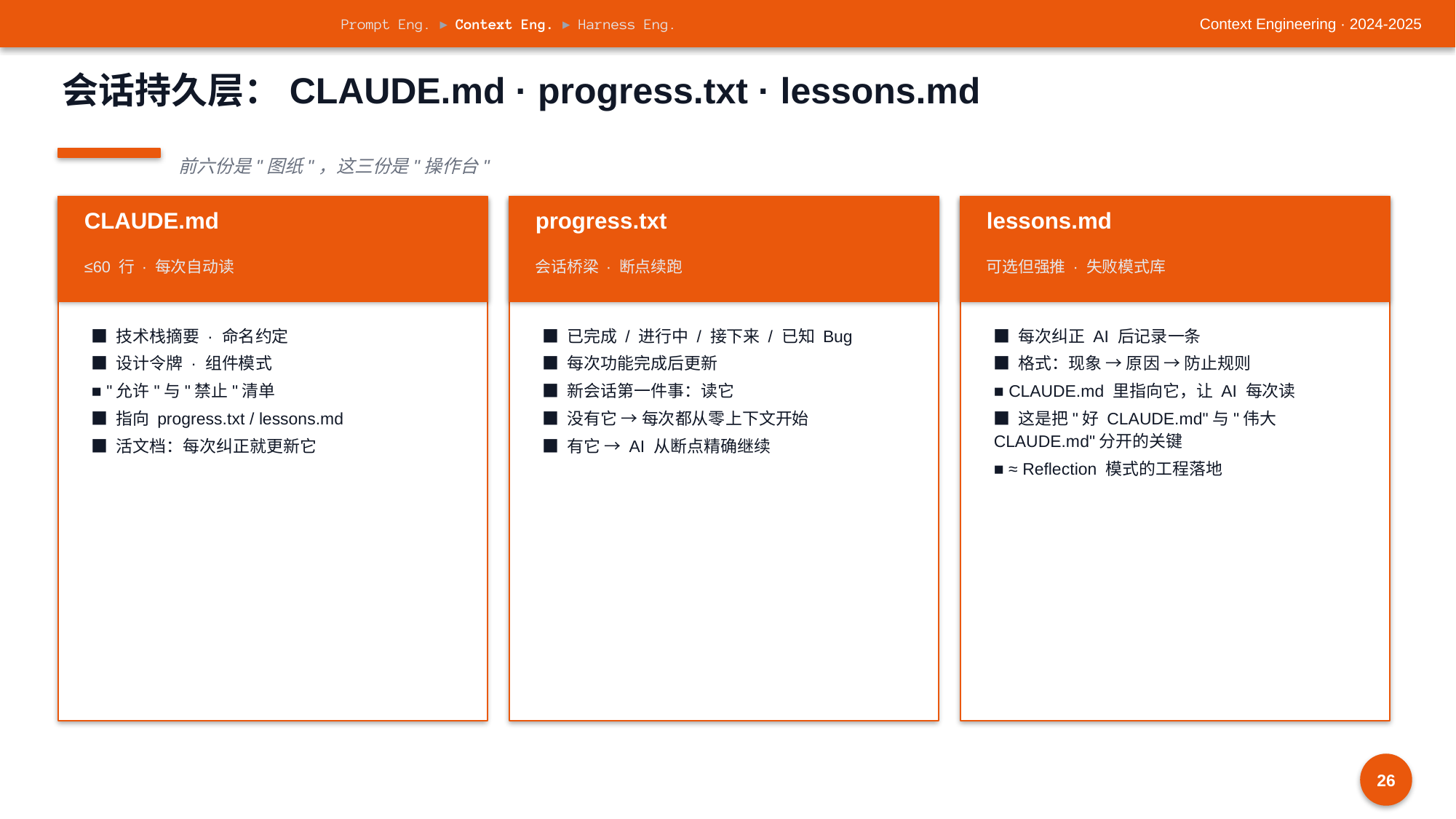

Prompt Eng.  ▸  Context Eng.  ▸  Harness Eng.
Context Engineering · 2024-2025
会话持久层：CLAUDE.md · progress.txt · lessons.md
前六份是"图纸"，这三份是"操作台"

CLAUDE.md
progress.txt
lessons.md
≤60 行 · 每次自动读
会话桥梁 · 断点续跑
可选但强推 · 失败模式库
■ 技术栈摘要 · 命名约定
■ 设计令牌 · 组件模式
■ "允许"与"禁止"清单
■ 指向 progress.txt / lessons.md
■ 活文档：每次纠正就更新它
■ 已完成 / 进行中 / 接下来 / 已知 Bug
■ 每次功能完成后更新
■ 新会话第一件事：读它
■ 没有它 → 每次都从零上下文开始
■ 有它 → AI 从断点精确继续
■ 每次纠正 AI 后记录一条
■ 格式：现象 → 原因 → 防止规则
■ CLAUDE.md 里指向它，让 AI 每次读
■ 这是把"好 CLAUDE.md"与"伟大 CLAUDE.md"分开的关键
■ ≈ Reflection 模式的工程落地

26